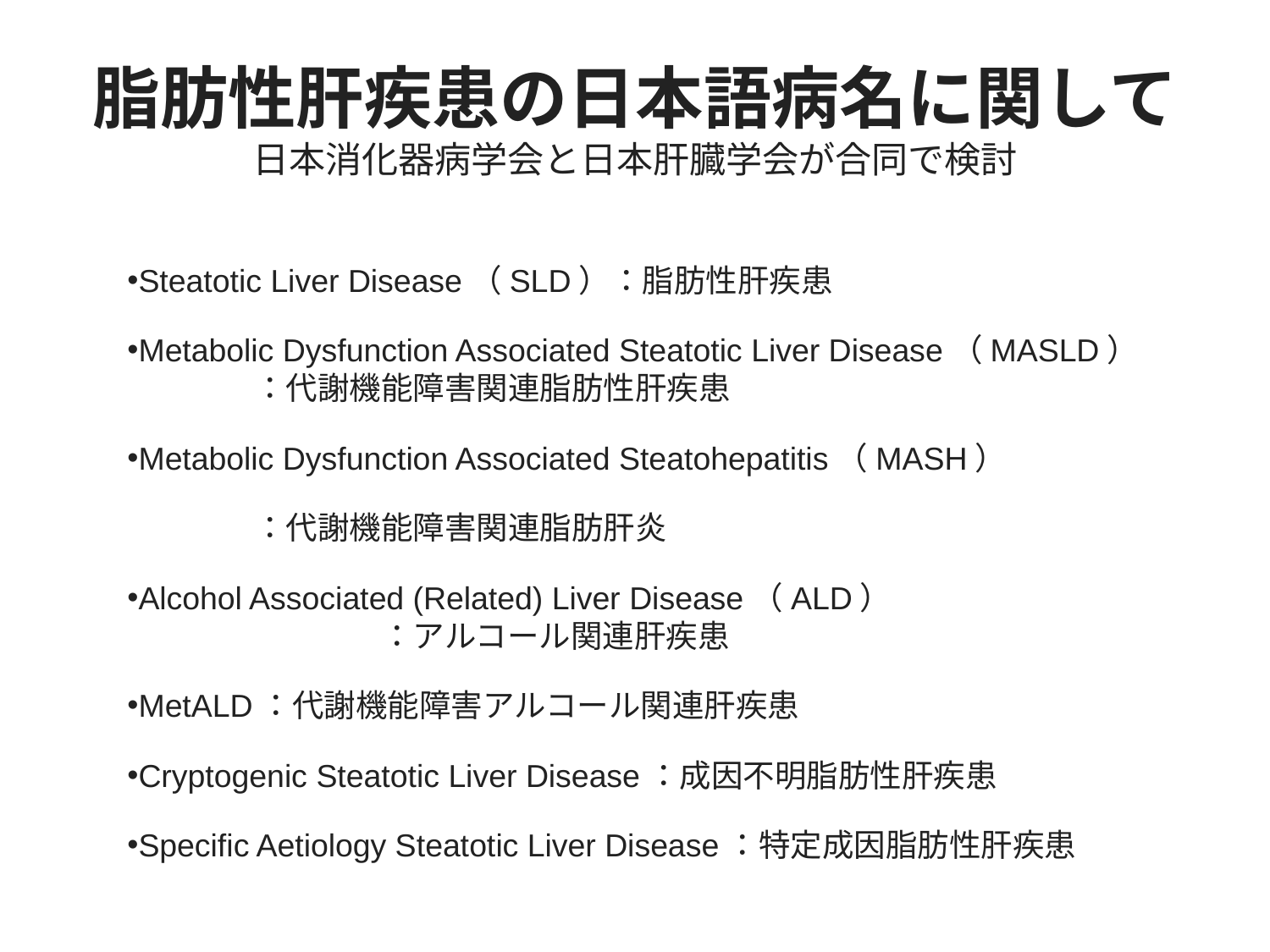

# 脂肪性肝疾患の日本語病名に関して 日本消化器病学会と日本肝臓学会が合同で検討

Steatotic Liver Disease（SLD）：脂肪性肝疾患
Metabolic Dysfunction Associated Steatotic Liver Disease（MASLD）	：代謝機能障害関連脂肪性肝疾患
Metabolic Dysfunction Associated Steatohepatitis（MASH）
	：代謝機能障害関連脂肪肝炎
Alcohol Associated (Related) Liver Disease（ALD）			：アルコール関連肝疾患
MetALD：代謝機能障害アルコール関連肝疾患
Cryptogenic Steatotic Liver Disease：成因不明脂肪性肝疾患
Specific Aetiology Steatotic Liver Disease：特定成因脂肪性肝疾患